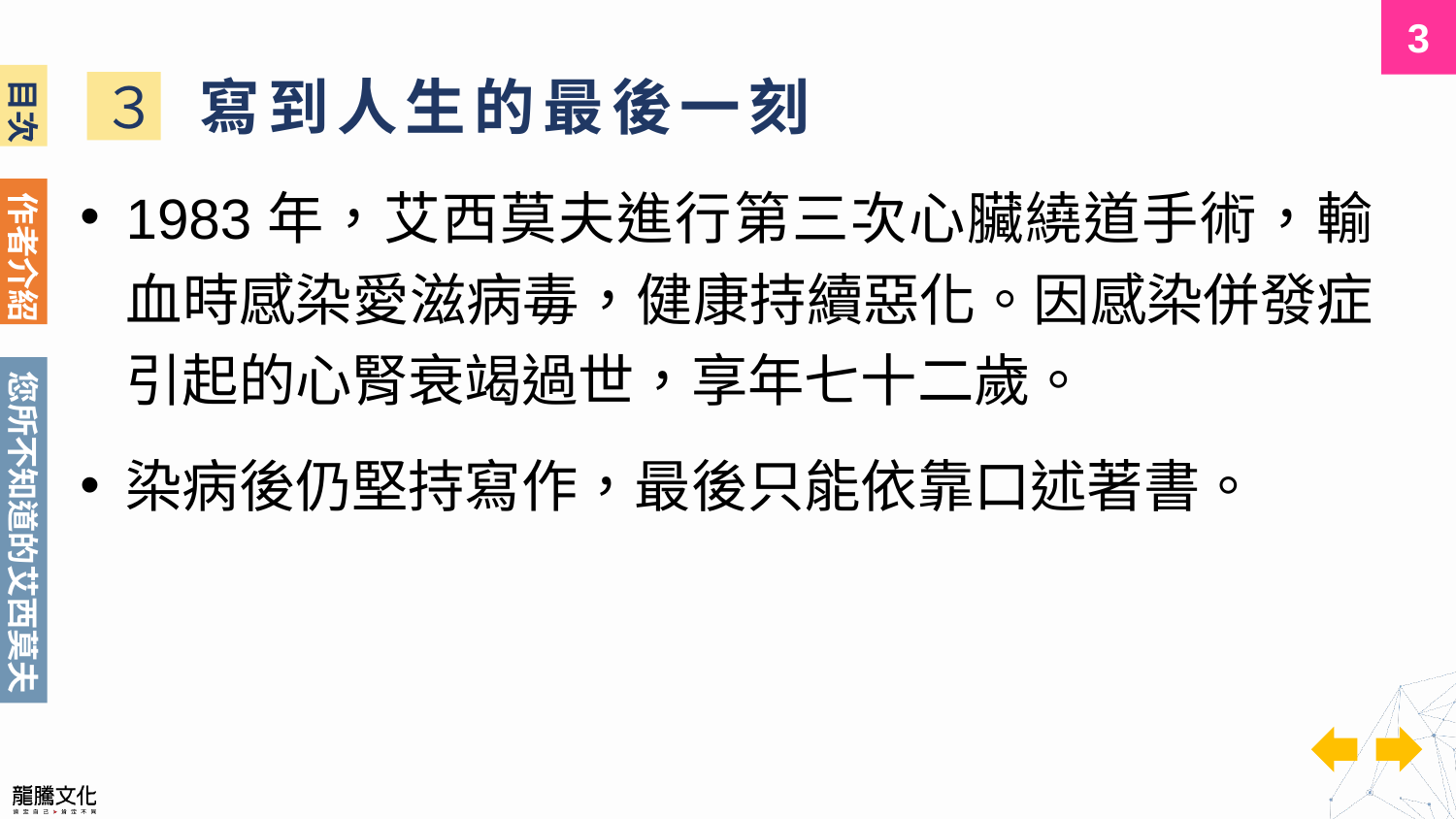

寫到人生的最後一刻

３
1983年，艾西莫夫進行第三次心臟繞道手術，輸血時感染愛滋病毒，健康持續惡化。因感染併發症引起的心腎衰竭過世，享年七十二歲。
染病後仍堅持寫作，最後只能依靠口述著書。
您所不知道的艾西莫夫